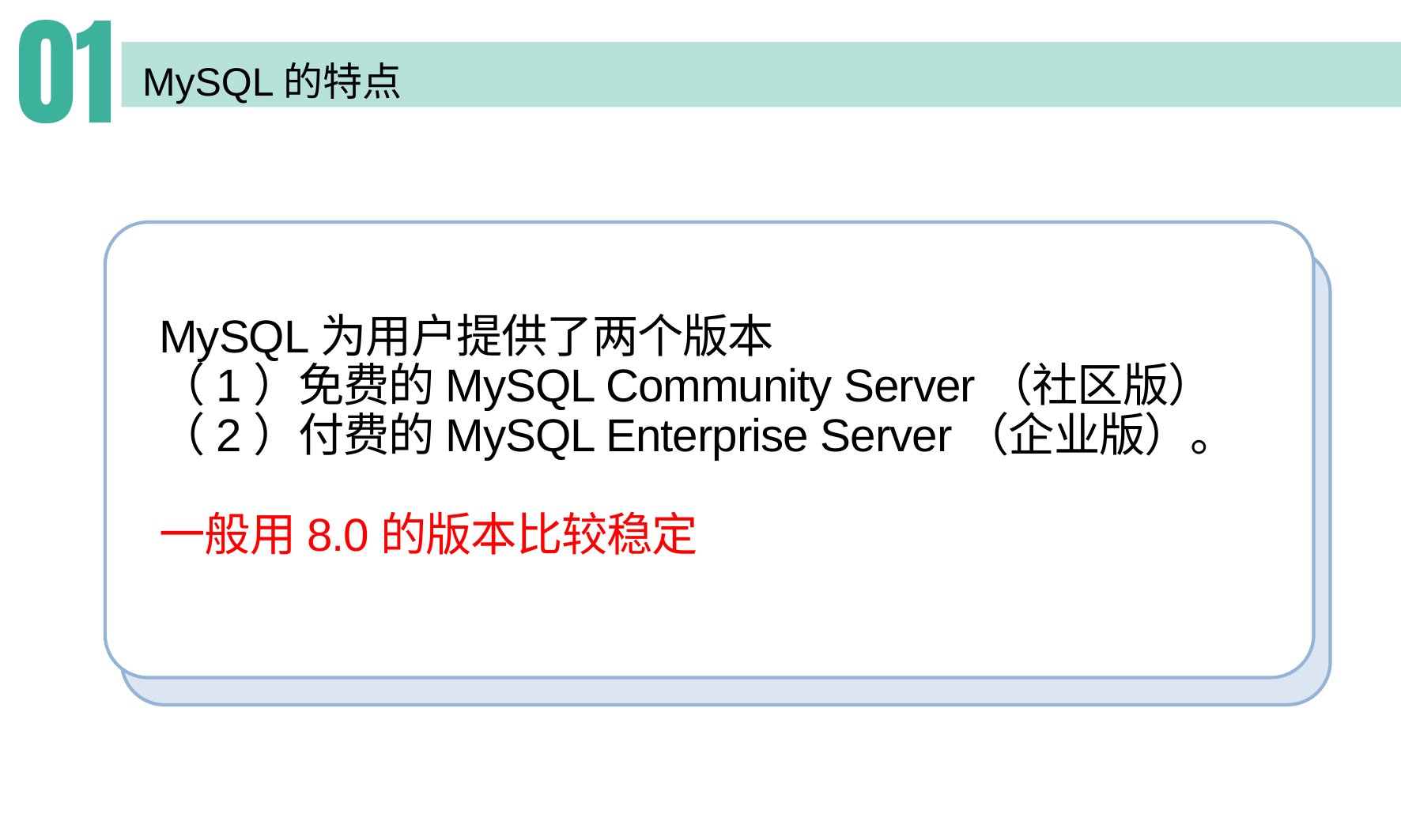

01

MySQL的特点

MySQL为用户提供了两个版本
（1）免费的MySQL Community Server（社区版）
（2）付费的MySQL Enterprise Server（企业版）。

一般用8.0的版本比较稳定